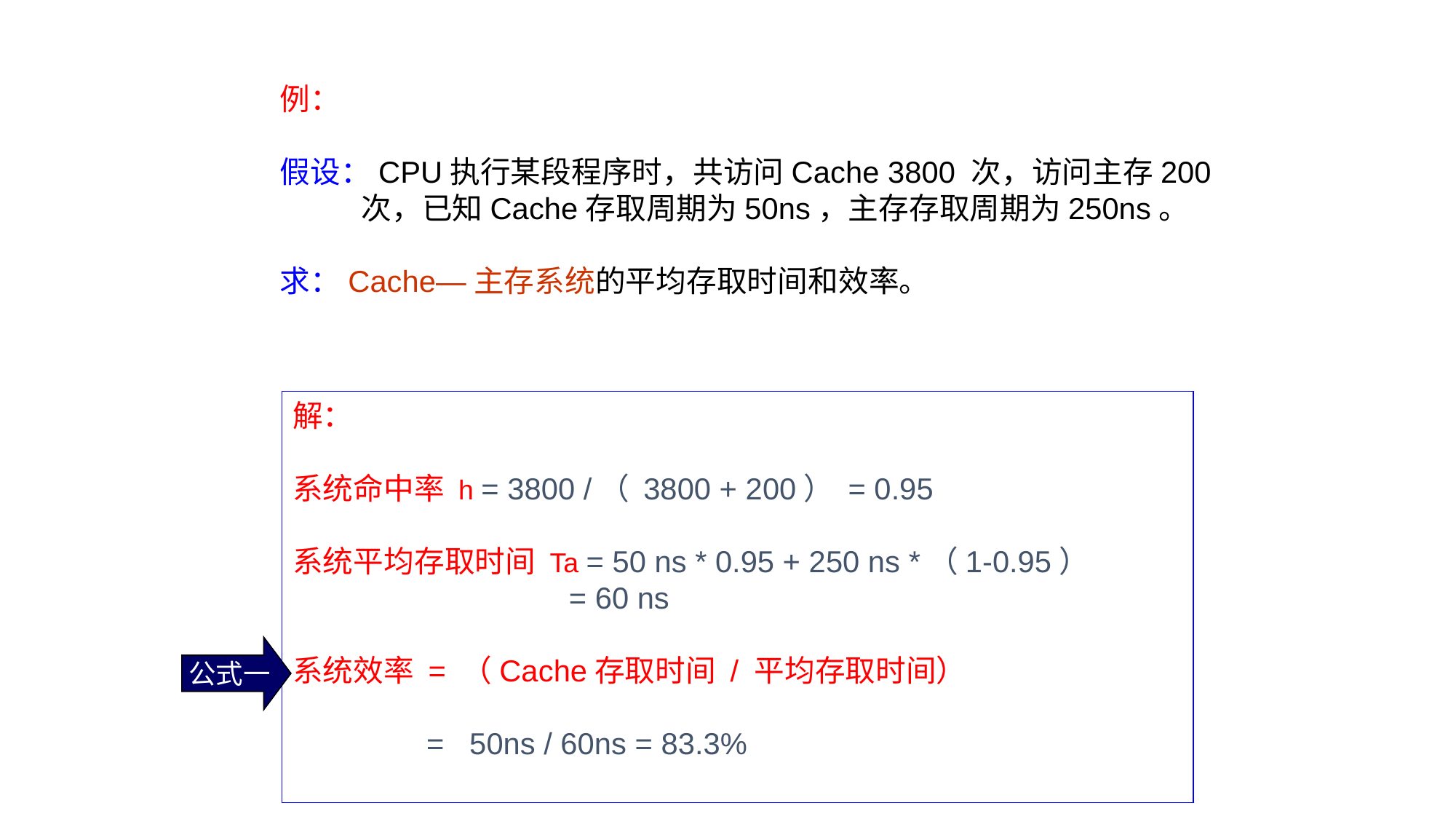

例：

假设：CPU执行某段程序时，共访问Cache 3800 次，访问主存200
           次，已知Cache存取周期为50ns，主存存取周期为250ns。

求：Cache—主存系统的平均存取时间和效率。
解：

系统命中率 h = 3800 /（ 3800 + 200） = 0.95

系统平均存取时间 Ta = 50 ns * 0.95 + 250 ns *（1-0.95）
                                 = 60 ns

系统效率 = （Cache存取时间 / 平均存取时间）

                =   50ns / 60ns = 83.3%

公式一